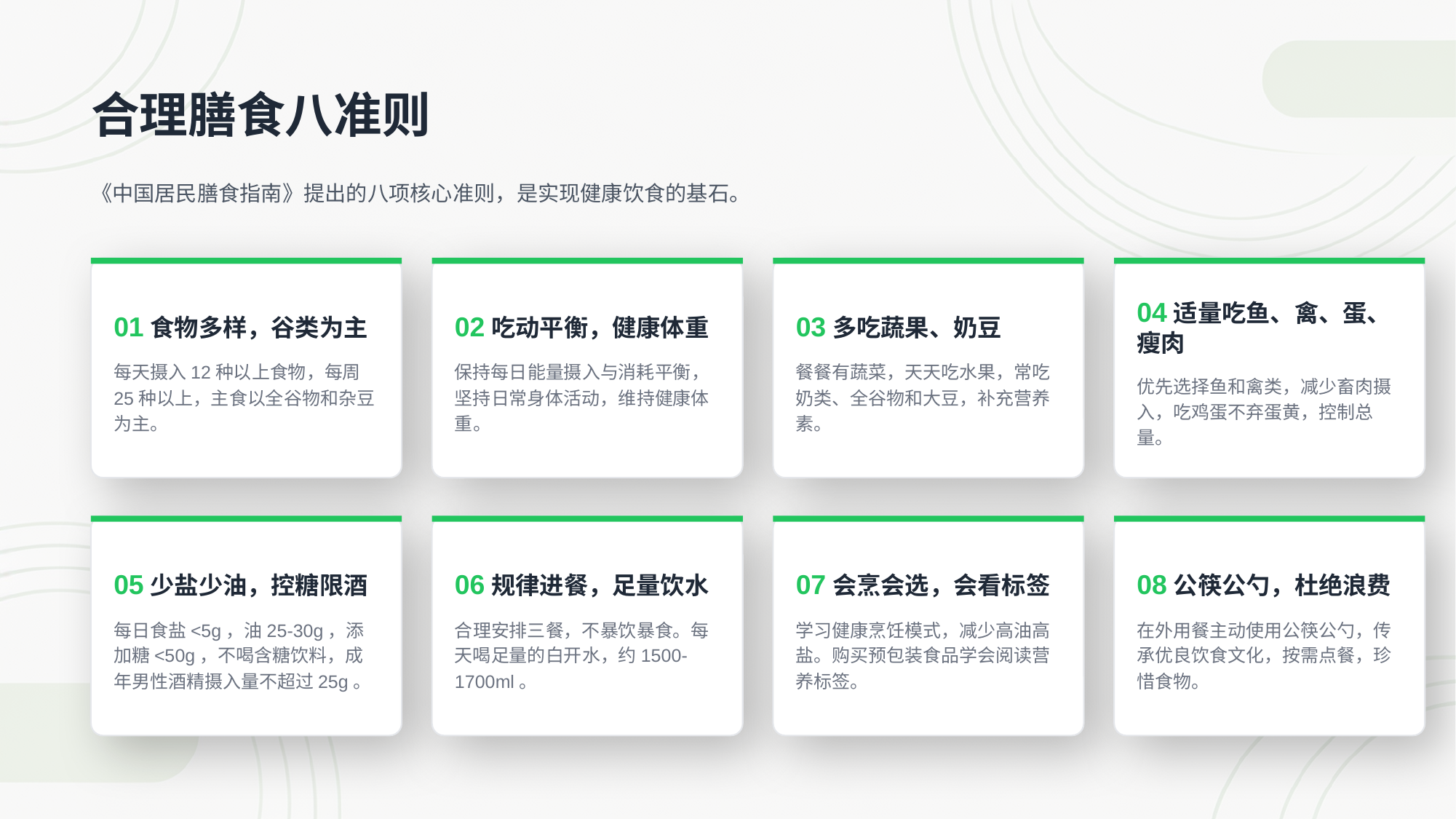

合理膳食八准则
《中国居民膳食指南》提出的八项核心准则，是实现健康饮食的基石。

01食物多样，谷类为主
每天摄入12种以上食物，每周25种以上，主食以全谷物和杂豆为主。
02吃动平衡，健康体重
保持每日能量摄入与消耗平衡，坚持日常身体活动，维持健康体重。
03多吃蔬果、奶豆
餐餐有蔬菜，天天吃水果，常吃奶类、全谷物和大豆，补充营养素。
04适量吃鱼、禽、蛋、瘦肉
优先选择鱼和禽类，减少畜肉摄入，吃鸡蛋不弃蛋黄，控制总量。

05少盐少油，控糖限酒
每日食盐<5g，油25-30g，添加糖<50g，不喝含糖饮料，成年男性酒精摄入量不超过25g。
06规律进餐，足量饮水
合理安排三餐，不暴饮暴食。每天喝足量的白开水，约1500-1700ml。
07会烹会选，会看标签
学习健康烹饪模式，减少高油高盐。购买预包装食品学会阅读营养标签。
08公筷公勺，杜绝浪费
在外用餐主动使用公筷公勺，传承优良饮食文化，按需点餐，珍惜食物。